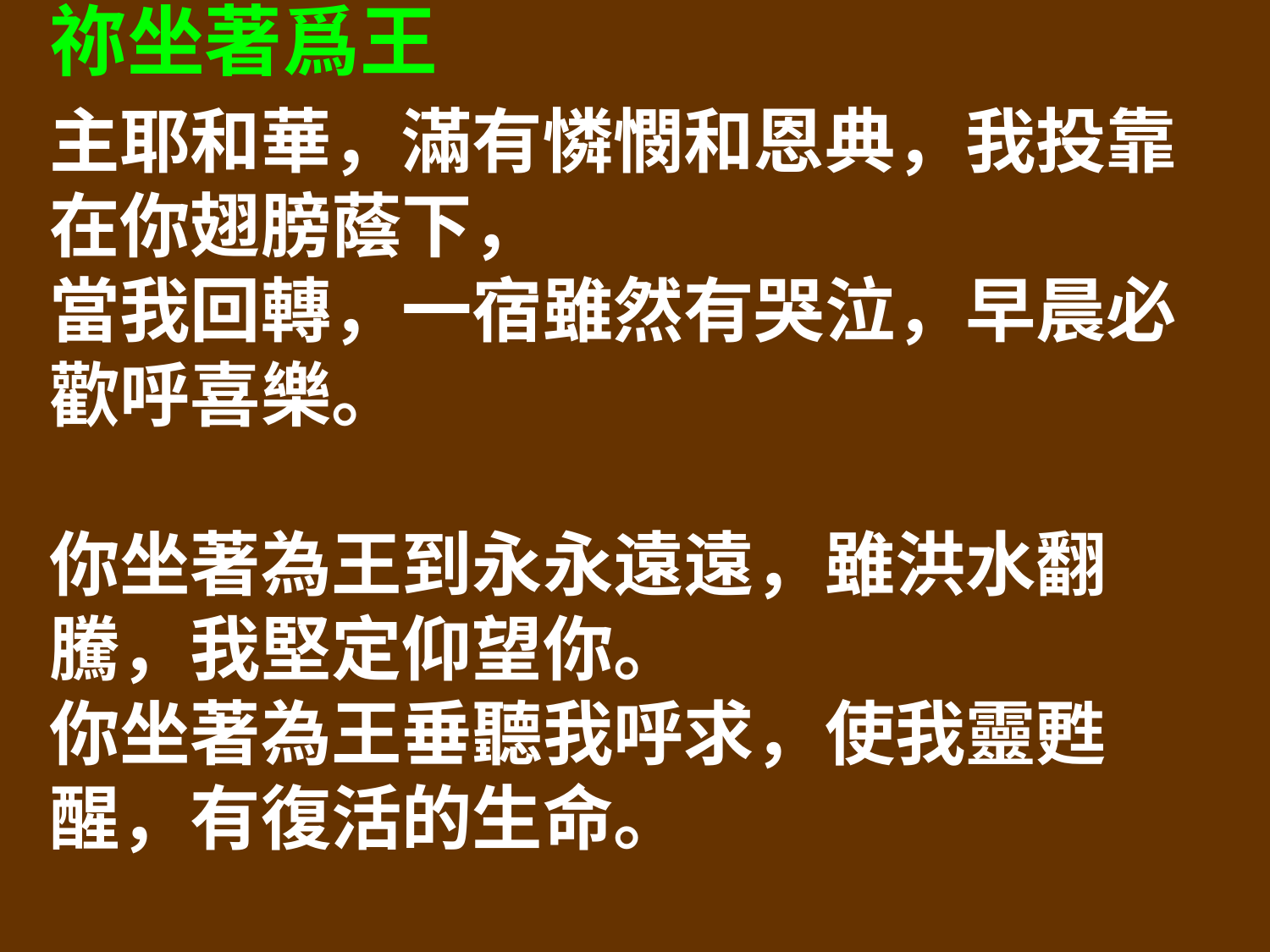

祢坐著爲王
主耶和華，滿有憐憫和恩典，我投靠在你翅膀蔭下，
當我回轉，一宿雖然有哭泣，早晨必歡呼喜樂。

你坐著為王到永永遠遠，雖洪水翻騰，我堅定仰望你。
你坐著為王垂聽我呼求，使我靈甦醒，有復活的生命。